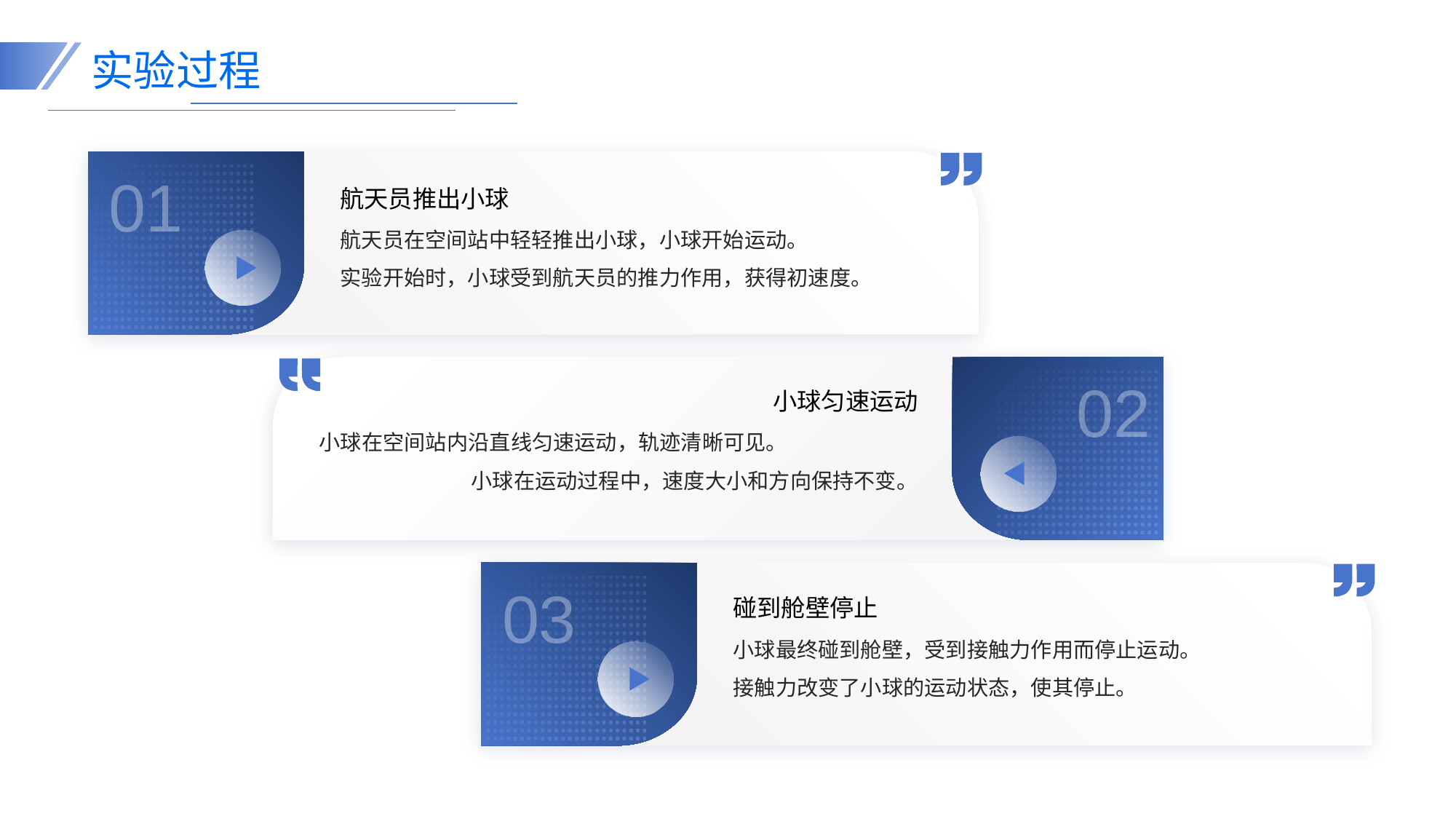

实验过程

#
01

航天员推出小球

航天员在空间站中轻轻推出小球，小球开始运动。
实验开始时，小球受到航天员的推力作用，获得初速度。

02

小球匀速运动

小球在空间站内沿直线匀速运动，轨迹清晰可见。
小球在运动过程中，速度大小和方向保持不变。

03

碰到舱壁停止

小球最终碰到舱壁，受到接触力作用而停止运动。
接触力改变了小球的运动状态，使其停止。